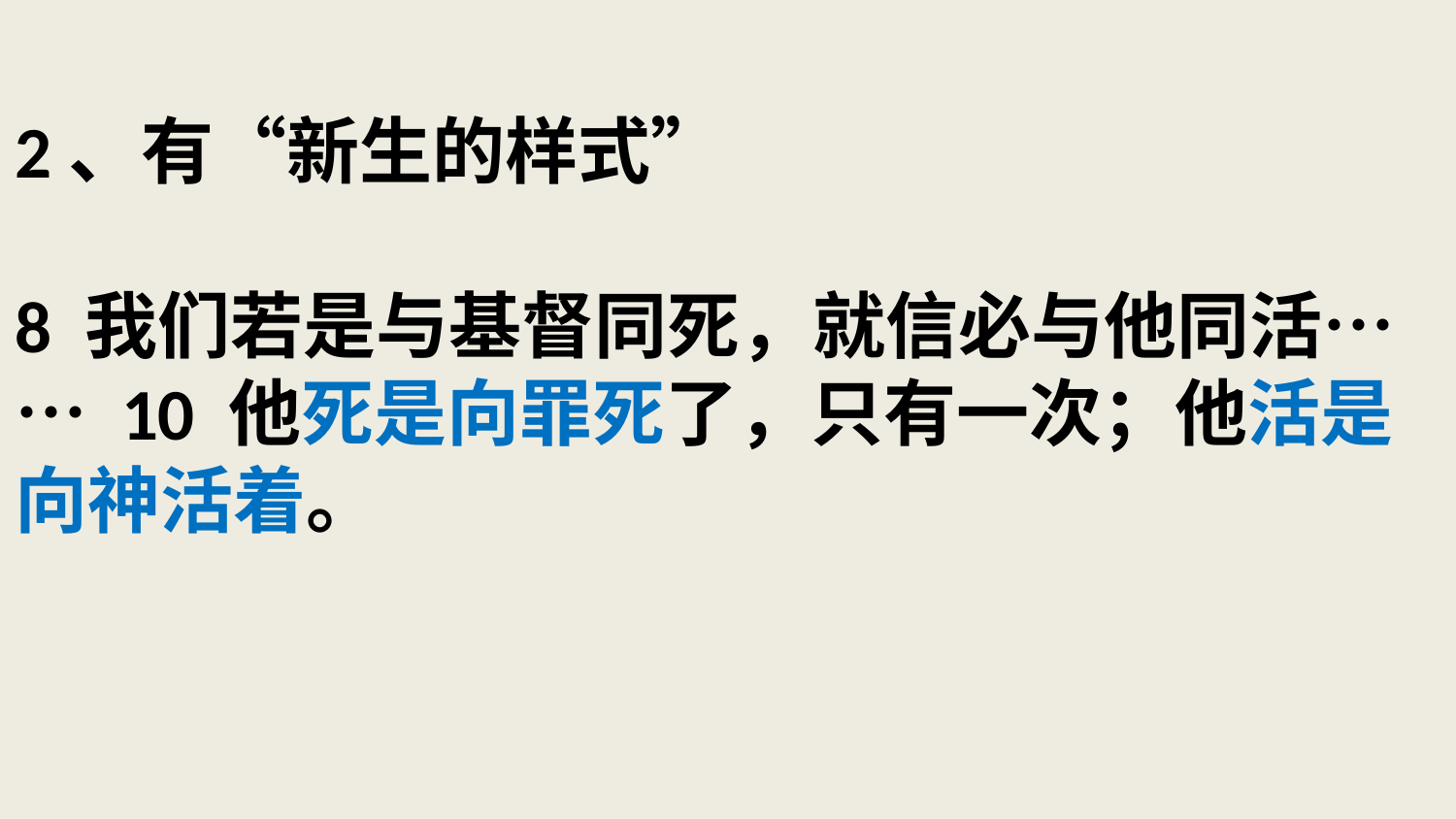

# 2、有“新生的样式” 8 我们若是与基督同死，就信必与他同活…… 10 他死是向罪死了，只有一次；他活是向神活着。